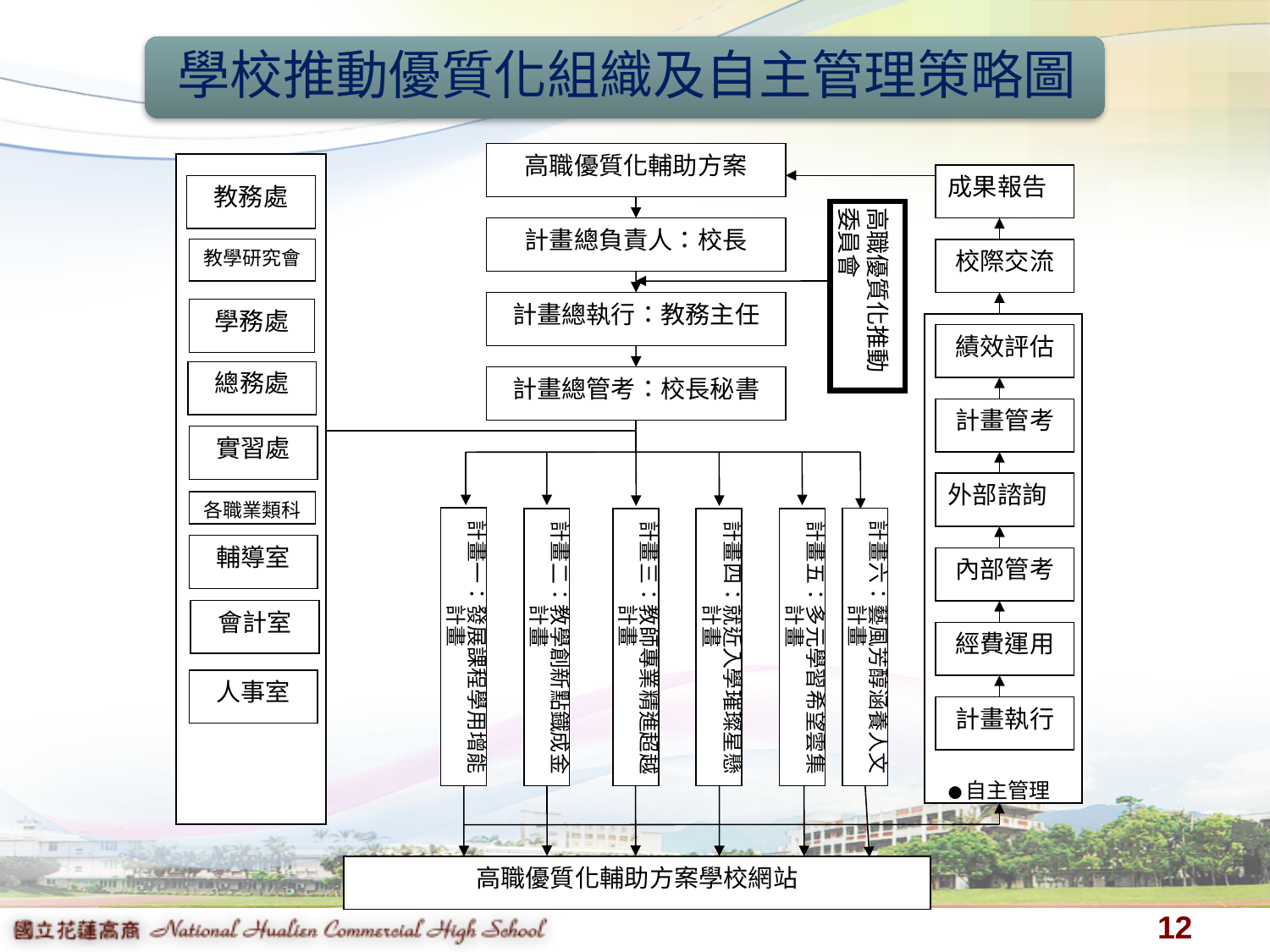

學校推動優質化組織及自主管理策略圖

高職優質化輔助方案

成果報告
教務處
高職優質化推動委員會
計畫總負責人：校長
校際交流
教學研究會
計畫總執行：教務主任
學務處

績效評估
總務處
計畫總管考：校長秘書

計畫管考
實習處
外部諮詢
各職業類科
計畫一：發展課程學用增能計畫電影

計畫二：教學創新點鐡成金計畫電影

計畫三：教師專業精進超越計畫電影

計畫四：就近入學璀璨星懸計畫電影

計畫五：多元學習希望雲集計畫電影
輔導室
內部管考
會計室
經費運用
人事室
計畫執行
●自主管理
高職優質化輔助方案學校網站
計畫六：藝風芳醇涵養人文計畫電影